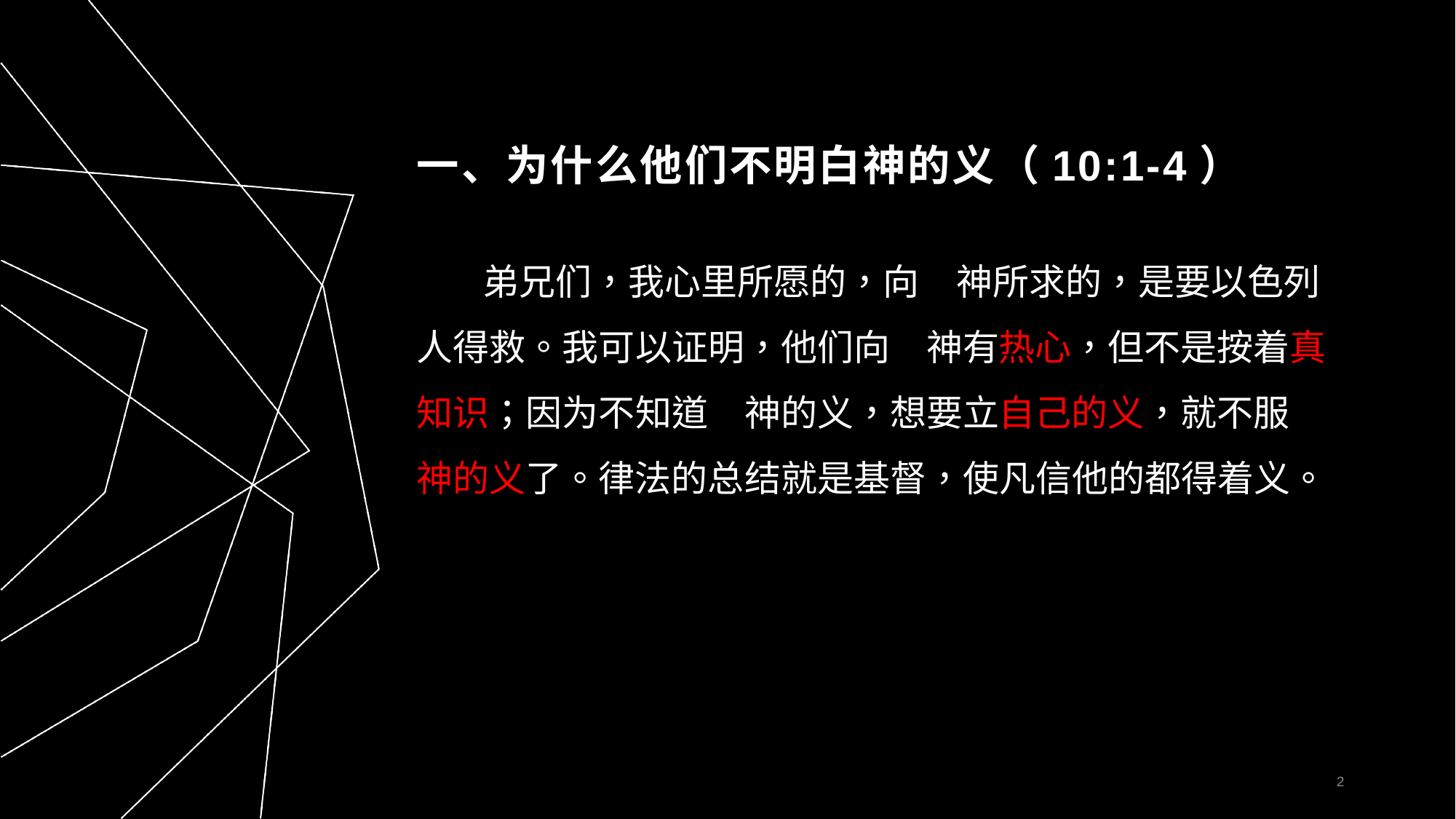

# 一、为什么他们不明白神的义（10:1-4）
       弟兄们，我心里所愿的，向　神所求的，是要以色列人得救。我可以证明，他们向　神有热心，但不是按着真知识；因为不知道　神的义，想要立自己的义，就不服　神的义了。律法的总结就是基督，使凡信他的都得着义。
2